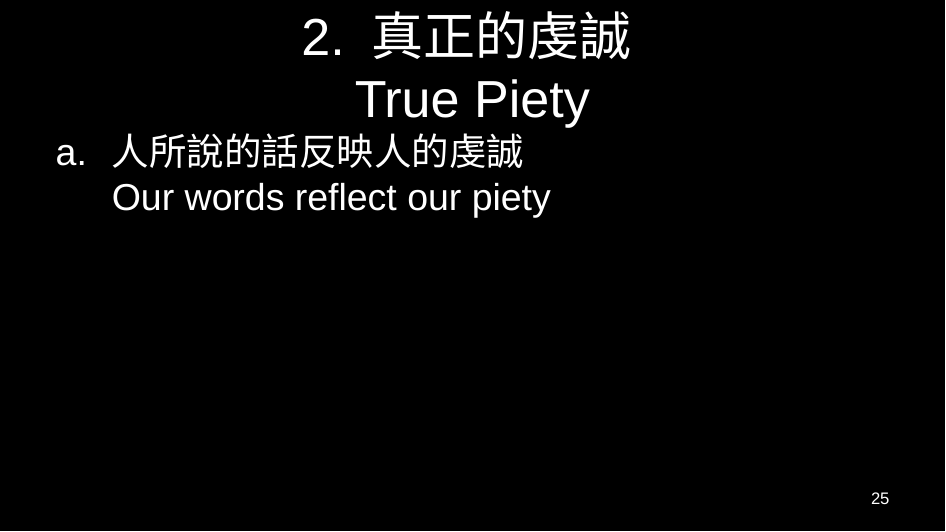

# 2. 真正的虔誠 True Piety
人所說的話反映人的虔誠
Our words reflect our piety
25